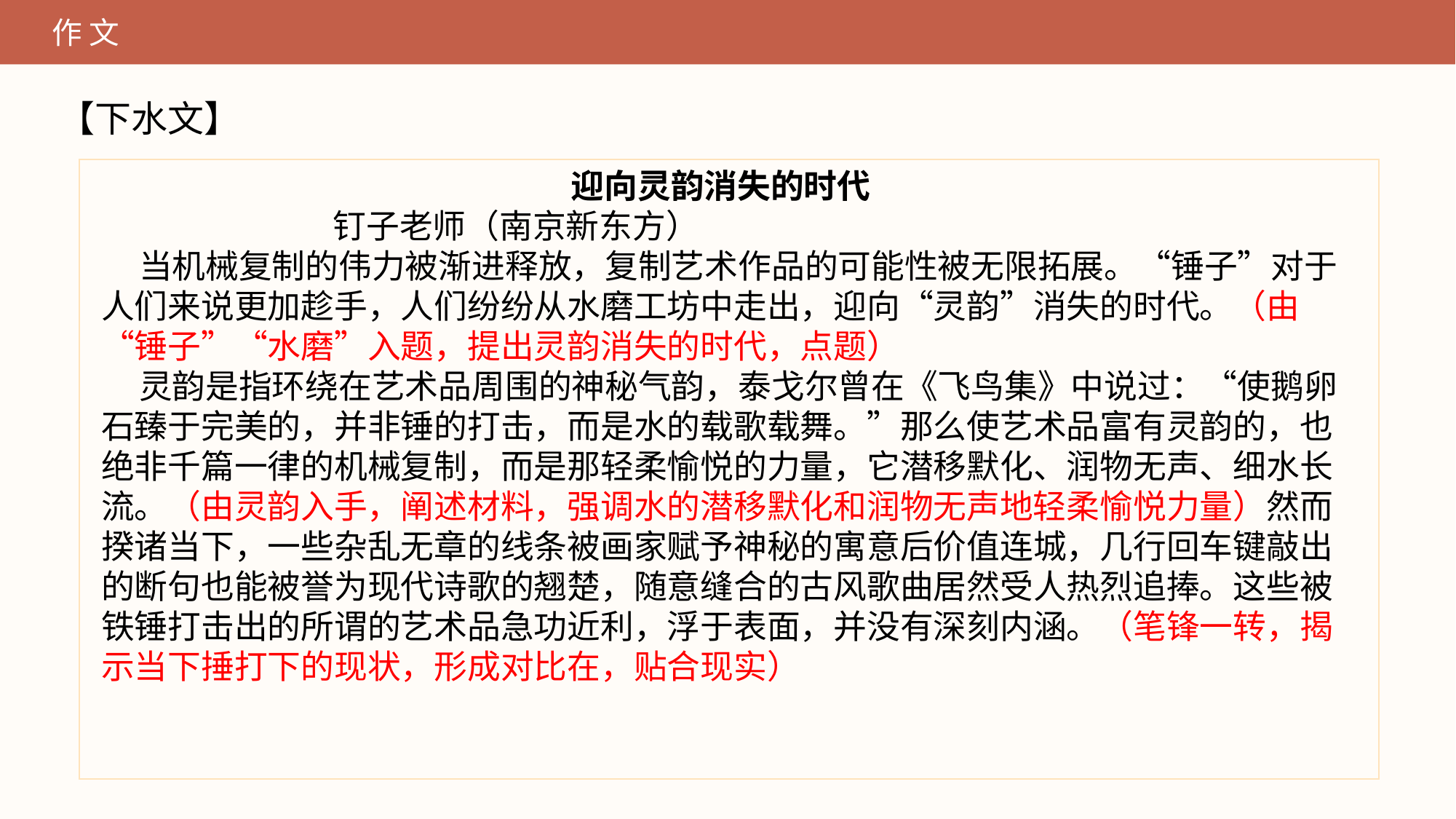

作 文
【下水文】
迎向灵韵消失的时代
                              钉子老师（南京新东方）
    当机械复制的伟力被渐进释放，复制艺术作品的可能性被无限拓展。“锤子”对于人们来说更加趁手，人们纷纷从水磨工坊中走出，迎向“灵韵”消失的时代。（由“锤子”“水磨”入题，提出灵韵消失的时代，点题）
    灵韵是指环绕在艺术品周围的神秘气韵，泰戈尔曾在《飞鸟集》中说过：“使鹅卵石臻于完美的，并非锤的打击，而是水的载歌载舞。”那么使艺术品富有灵韵的，也绝非千篇一律的机械复制，而是那轻柔愉悦的力量，它潜移默化、润物无声、细水长流。（由灵韵入手，阐述材料，强调水的潜移默化和润物无声地轻柔愉悦力量）然而揆诸当下，一些杂乱无章的线条被画家赋予神秘的寓意后价值连城，几行回车键敲出的断句也能被誉为现代诗歌的翘楚，随意缝合的古风歌曲居然受人热烈追捧。这些被铁锤打击出的所谓的艺术品急功近利，浮于表面，并没有深刻内涵。（笔锋一转，揭示当下捶打下的现状，形成对比在，贴合现实）